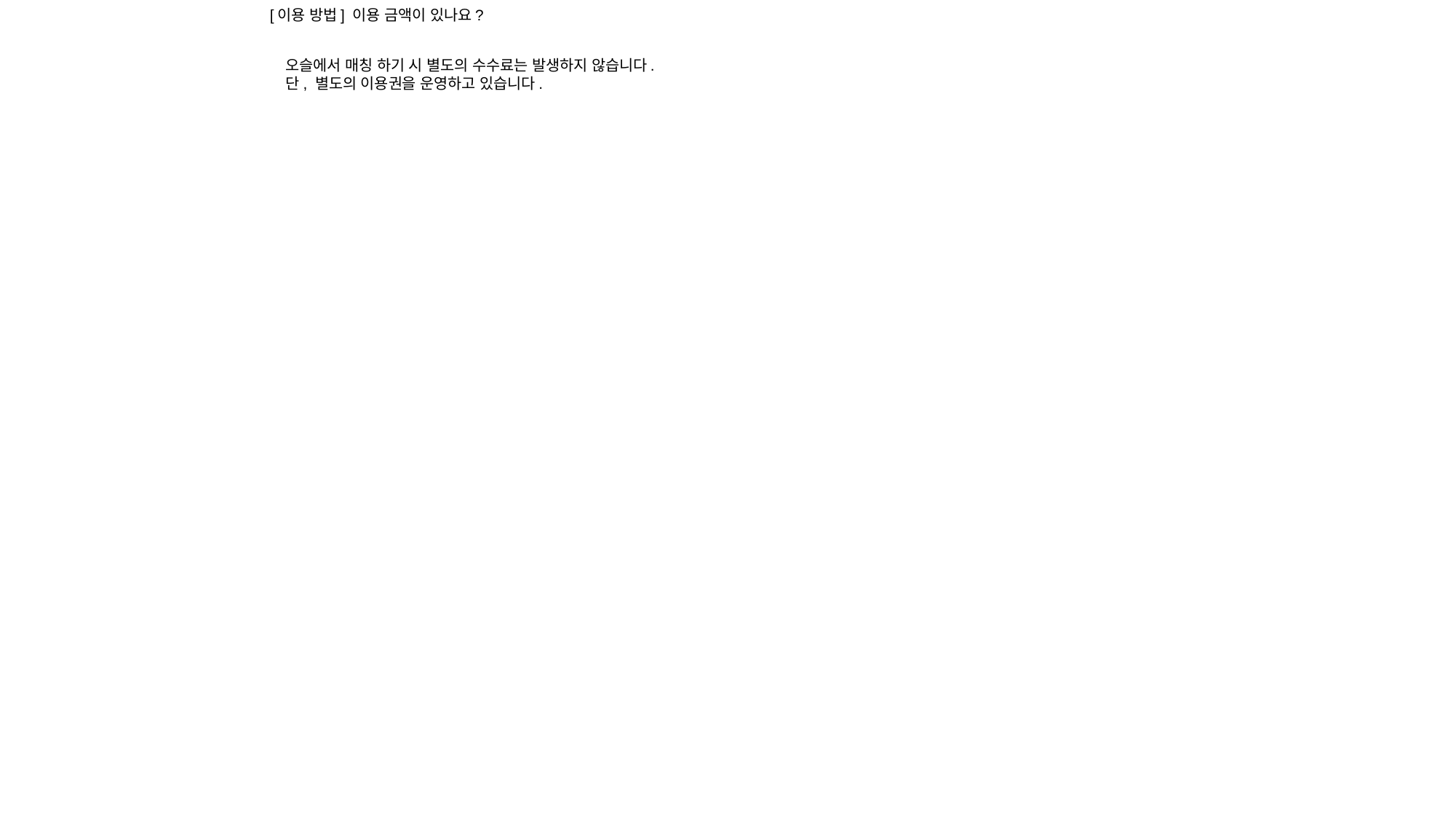

[이용 방법] 이용 금액이 있나요?
오슬에서 매칭 하기 시 별도의 수수료는 발생하지 않습니다.
단, 별도의 이용권을 운영하고 있습니다.